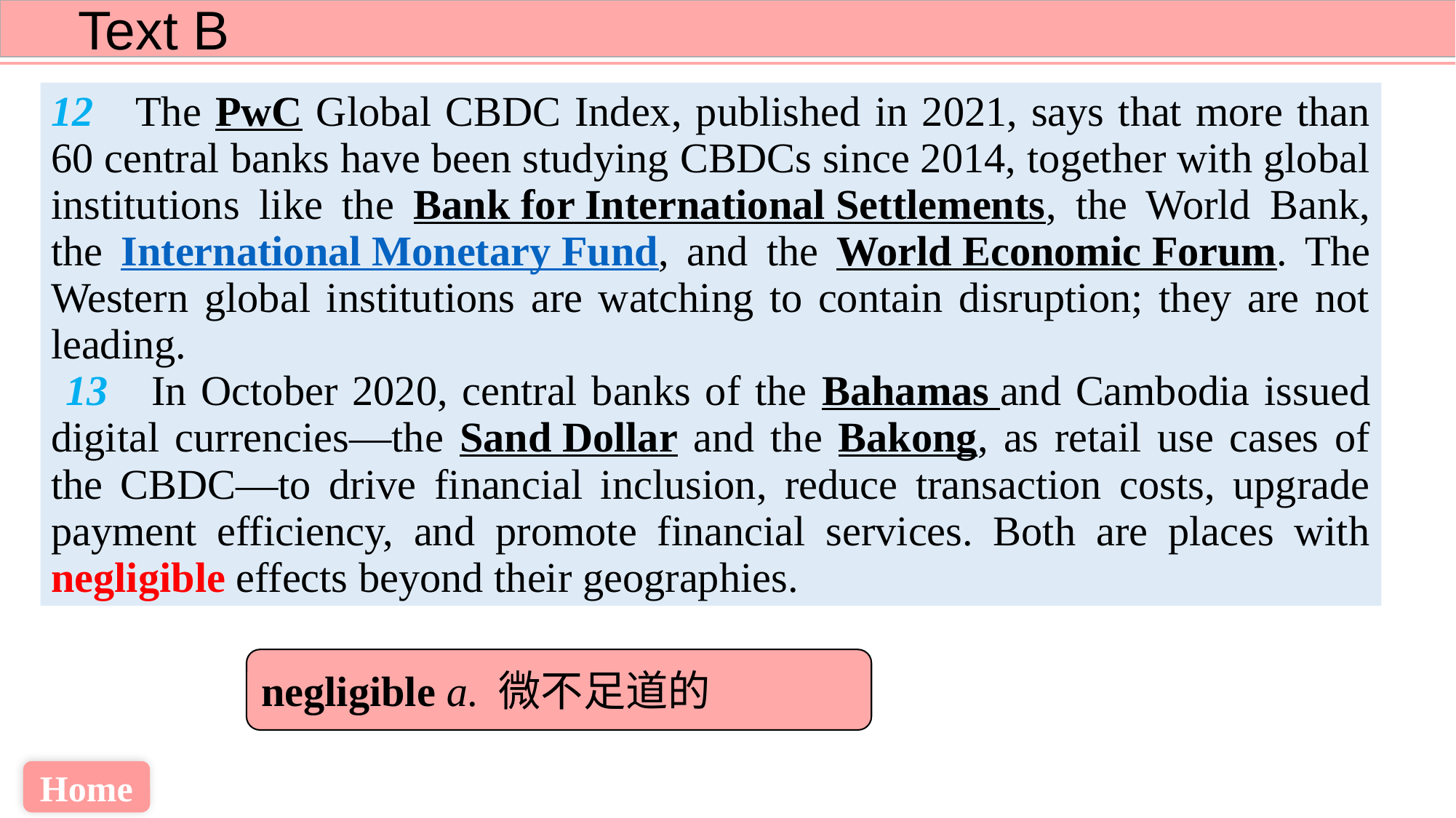

12   The PwC Global CBDC Index, published in 2021, says that more than 60 central banks have been studying CBDCs since 2014, together with global institutions like the Bank for International Settlements, the World Bank, the International Monetary Fund, and the World Economic Forum. The Western global institutions are watching to contain disruption; they are not leading.
 13   In October 2020, central banks of the Bahamas and Cambodia issued digital currencies—the Sand Dollar and the Bakong, as retail use cases of the CBDC—to drive financial inclusion, reduce transaction costs, upgrade payment efficiency, and promote financial services. Both are places with negligible effects beyond their geographies.

negligible a. 微不足道的